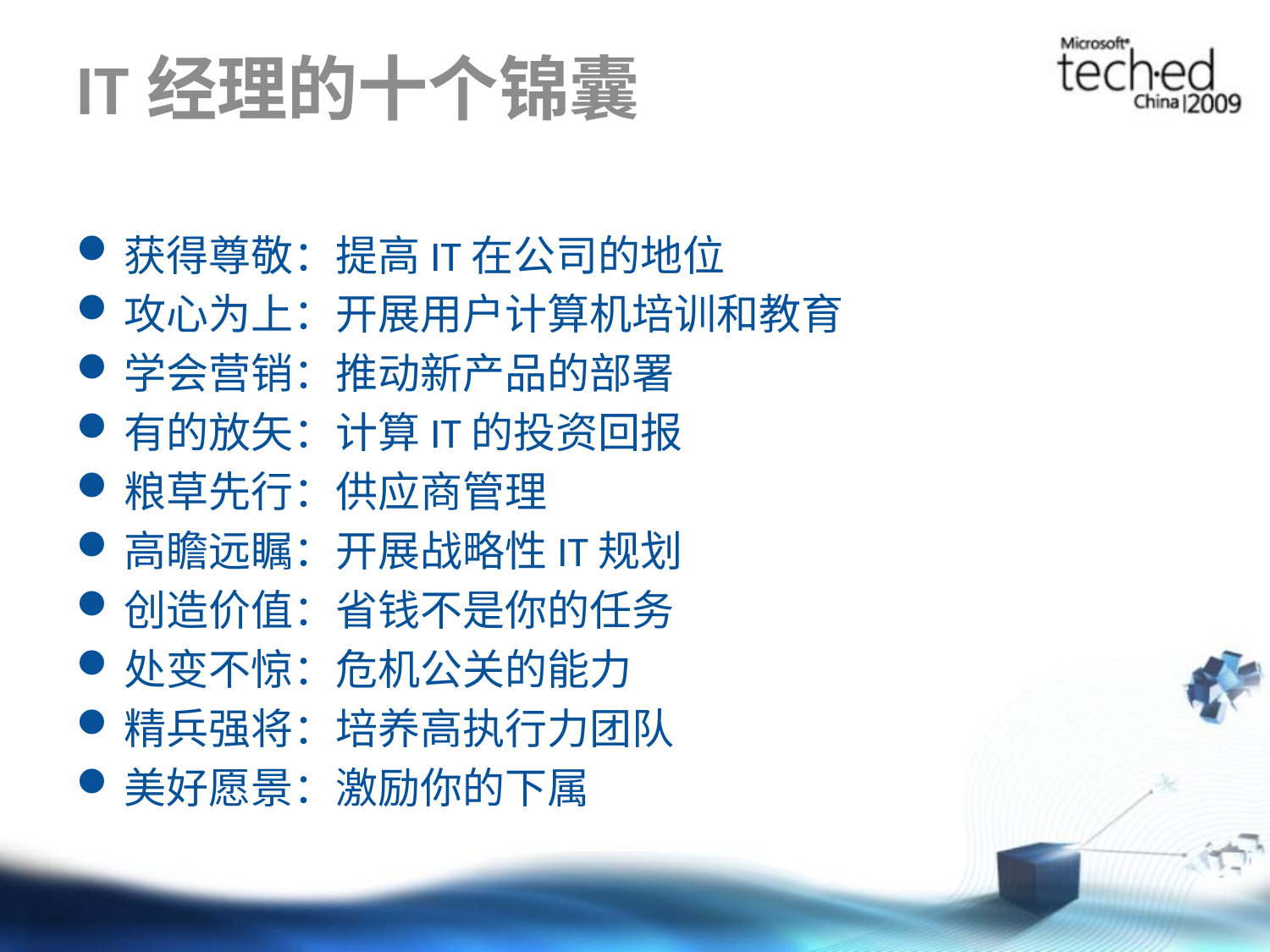

# IT经理的十个锦囊
获得尊敬：提高IT在公司的地位
攻心为上：开展用户计算机培训和教育
学会营销：推动新产品的部署
有的放矢：计算IT的投资回报
粮草先行：供应商管理
高瞻远瞩：开展战略性IT规划
创造价值：省钱不是你的任务
处变不惊：危机公关的能力
精兵强将：培养高执行力团队
美好愿景：激励你的下属